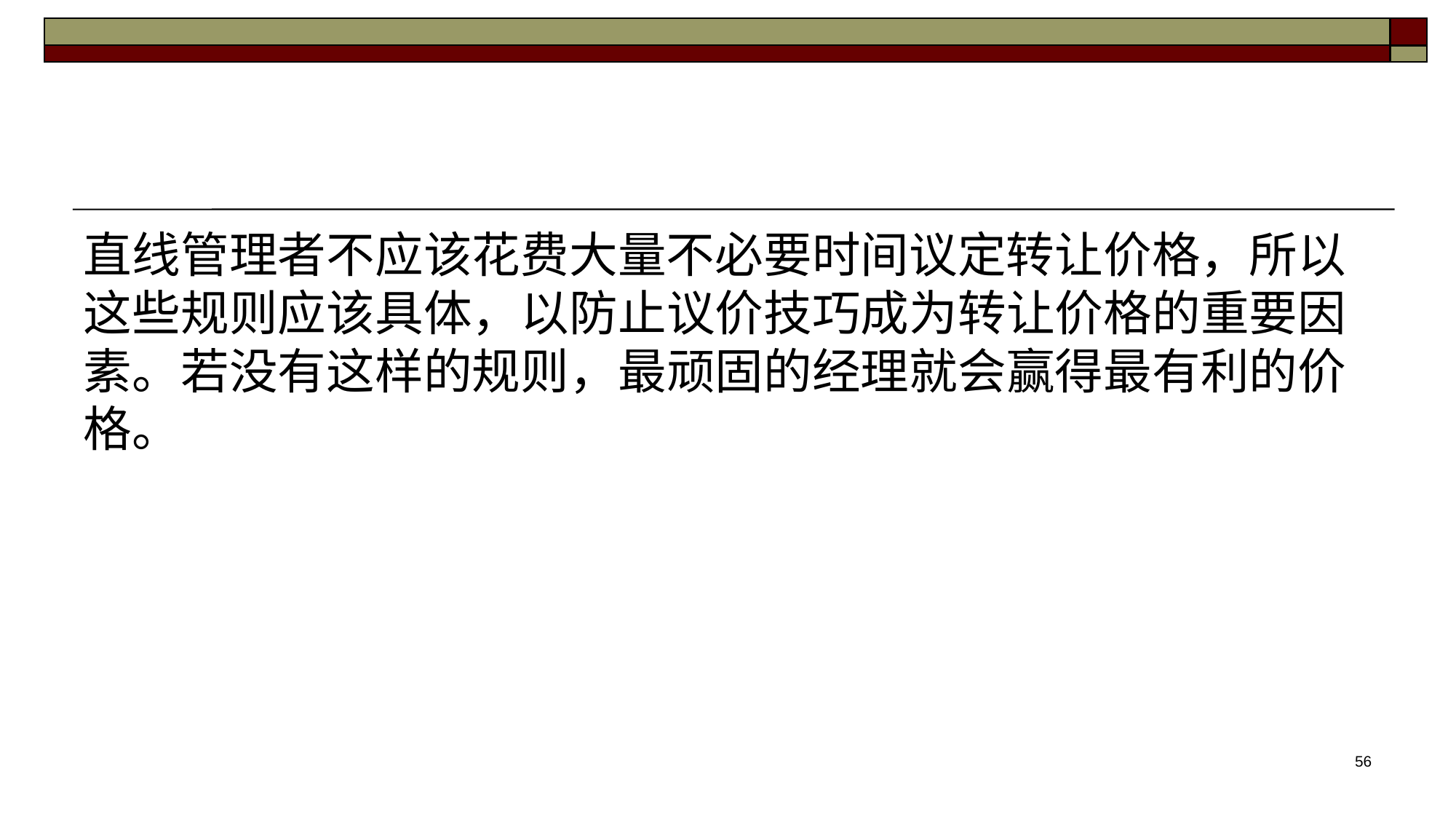

#
直线管理者不应该花费大量不必要时间议定转让价格，所以这些规则应该具体，以防止议价技巧成为转让价格的重要因素。若没有这样的规则，最顽固的经理就会赢得最有利的价格。
56